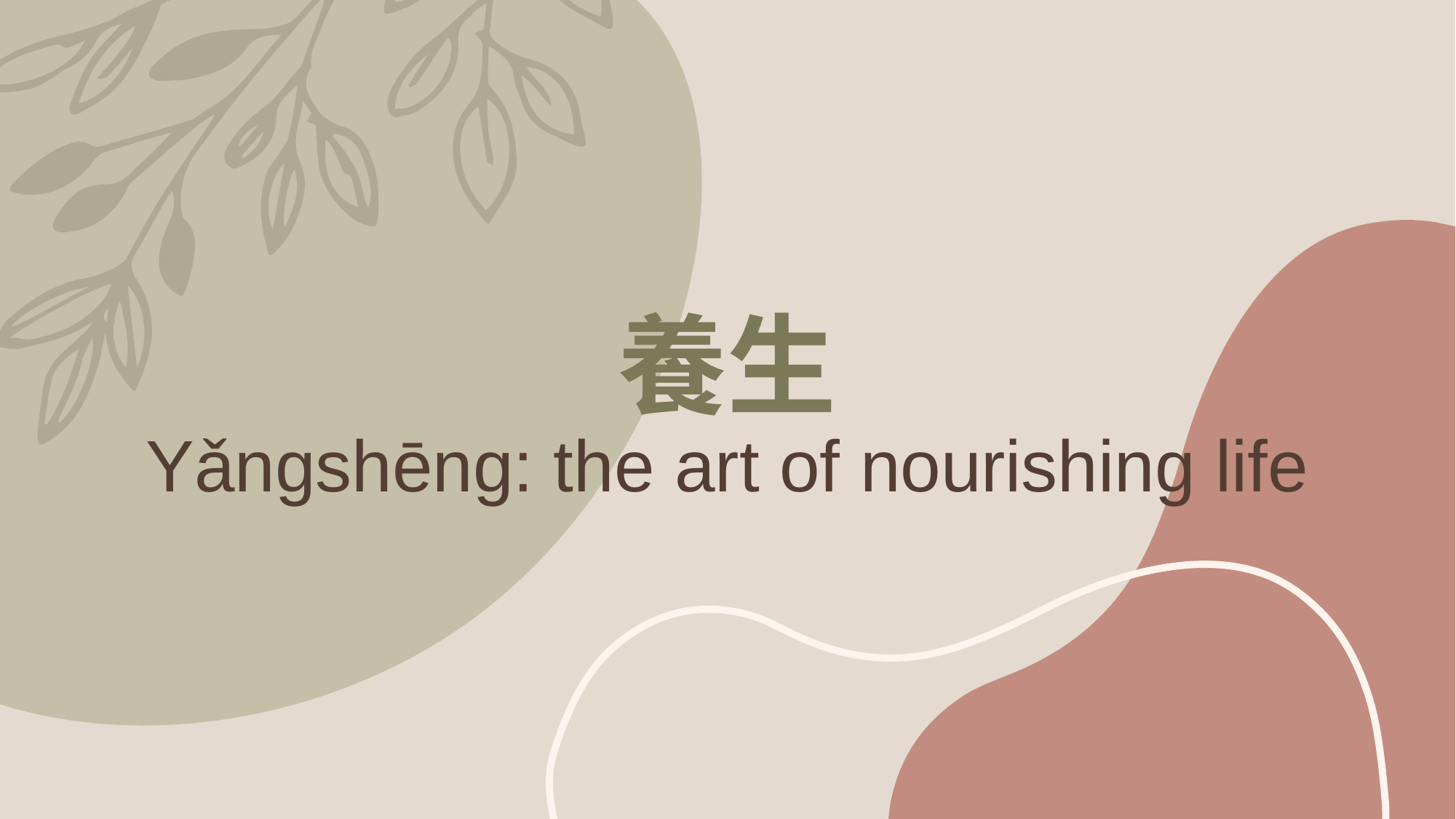

# 養生 Yǎngshēng: the art of nourishing life